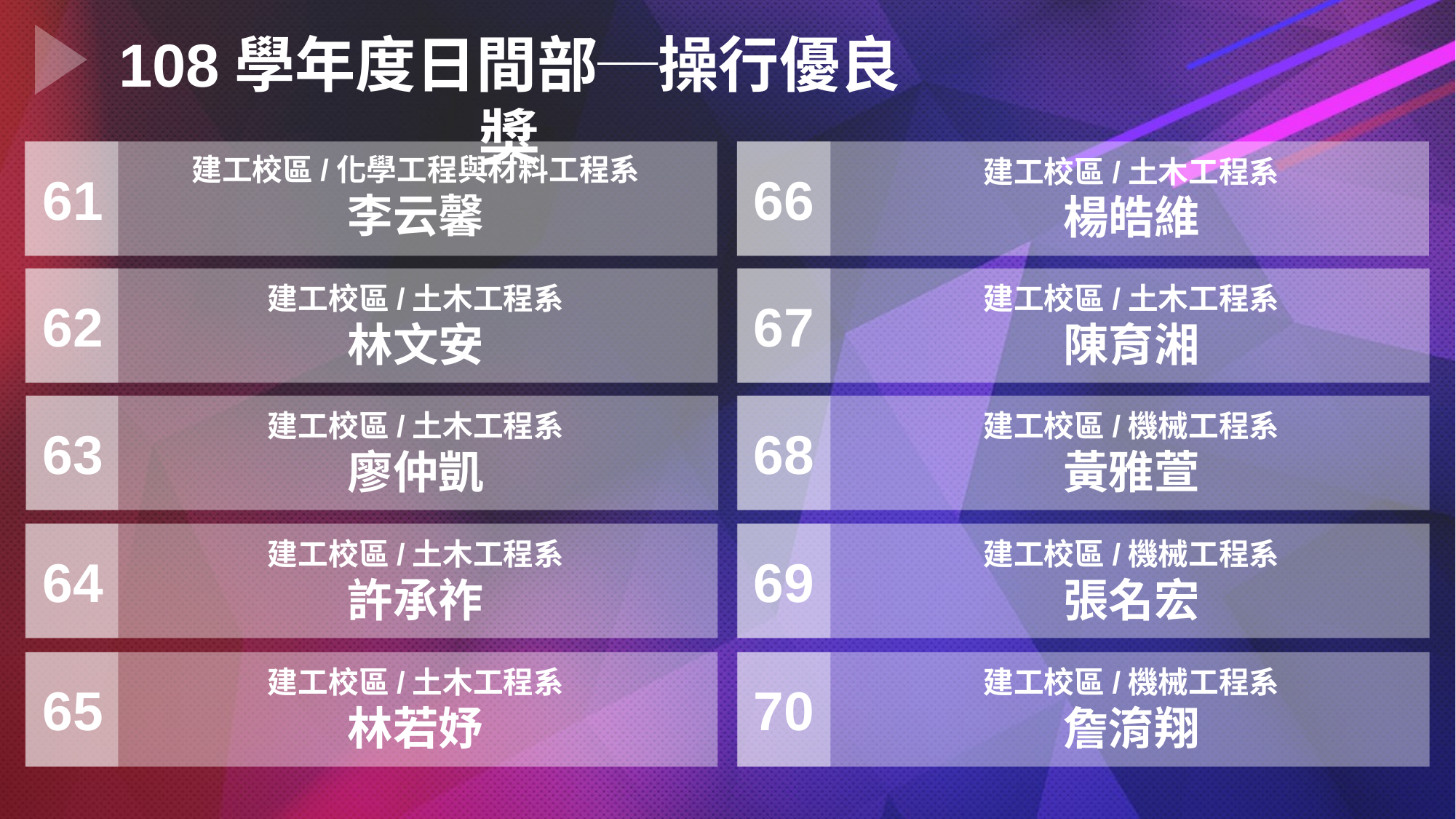

108學年度日間部─操行優良獎

建工校區/化學工程與材料工程系
李云馨
建工校區/土木工程系
楊皓維
66
61

建工校區/土木工程系
林文安
建工校區/土木工程系
陳育湘
67
62

建工校區/土木工程系
廖仲凱
建工校區/機械工程系
黃雅萱
68
63

建工校區/土木工程系
許承祚
建工校區/機械工程系
張名宏
69
64

建工校區/土木工程系
林若妤
建工校區/機械工程系
詹淯翔
70
65